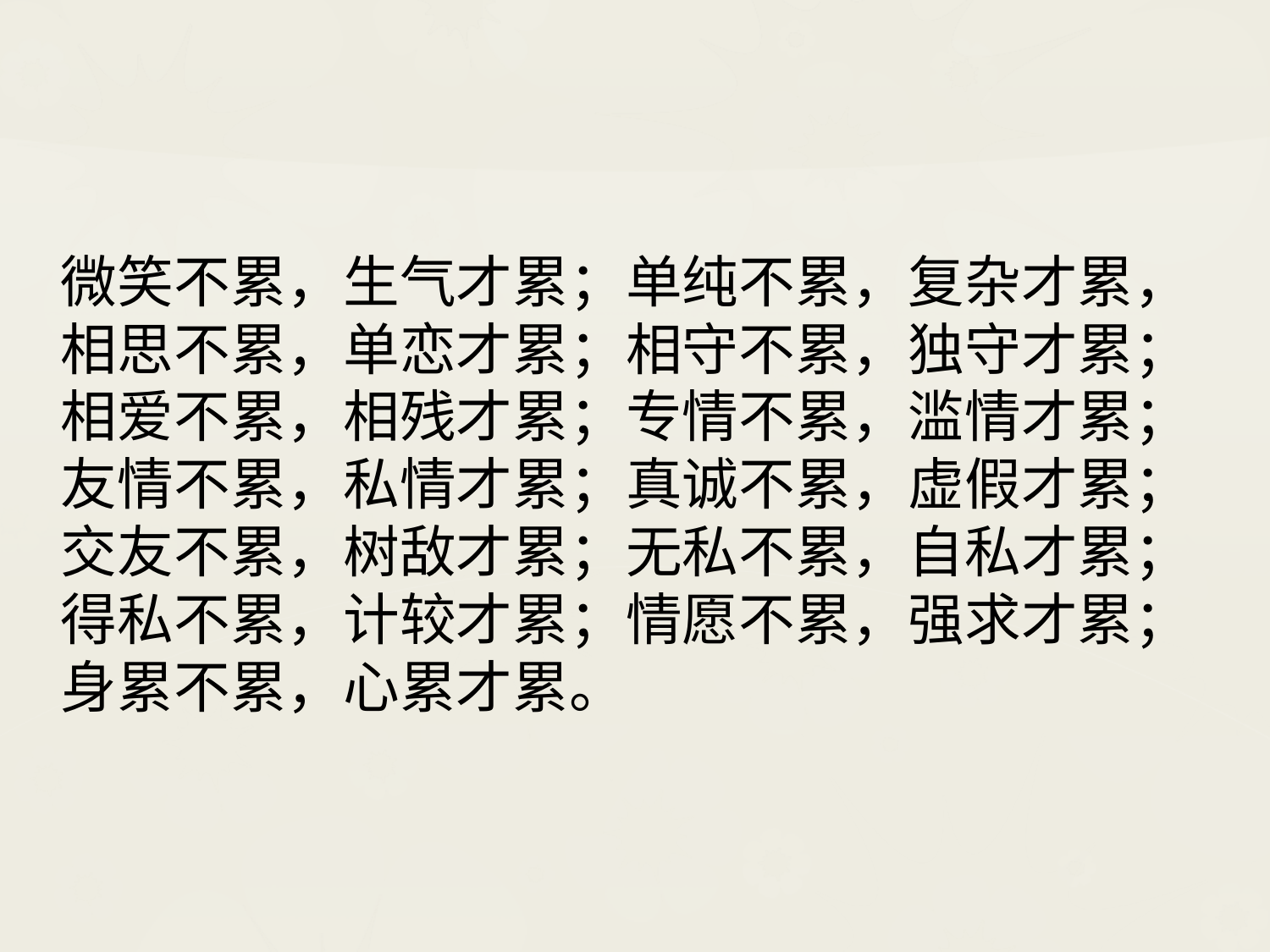

#
微笑不累，生气才累；单纯不累，复杂才累，相思不累，单恋才累；相守不累，独守才累；相爱不累，相残才累；专情不累，滥情才累；友情不累，私情才累；真诚不累，虚假才累；交友不累，树敌才累；无私不累，自私才累；得私不累，计较才累；情愿不累，强求才累；身累不累，心累才累。